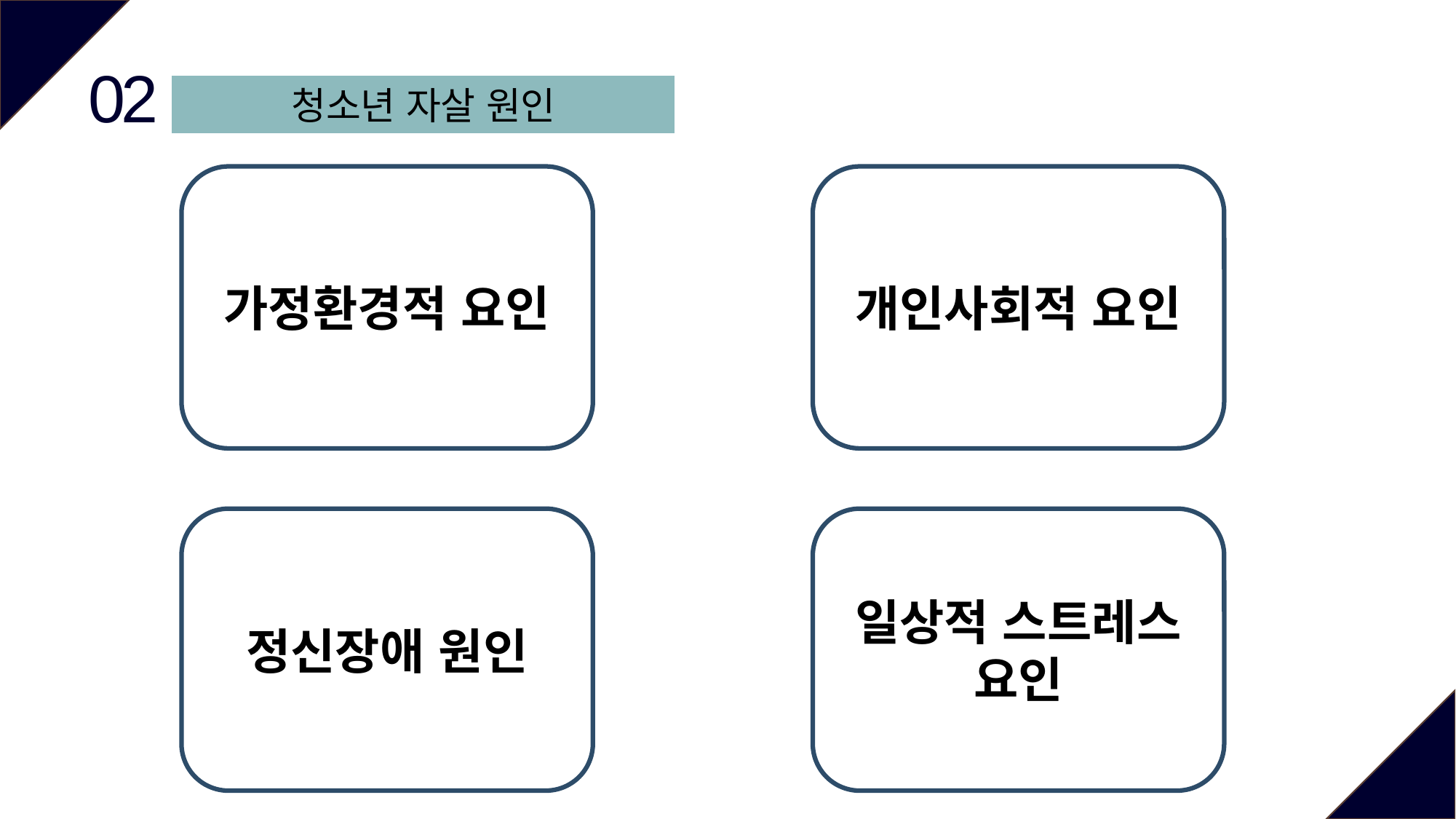

02
청소년 자살 원인
가정환경적 요인
개인사회적 요인
정신장애 원인
일상적 스트레스 요인